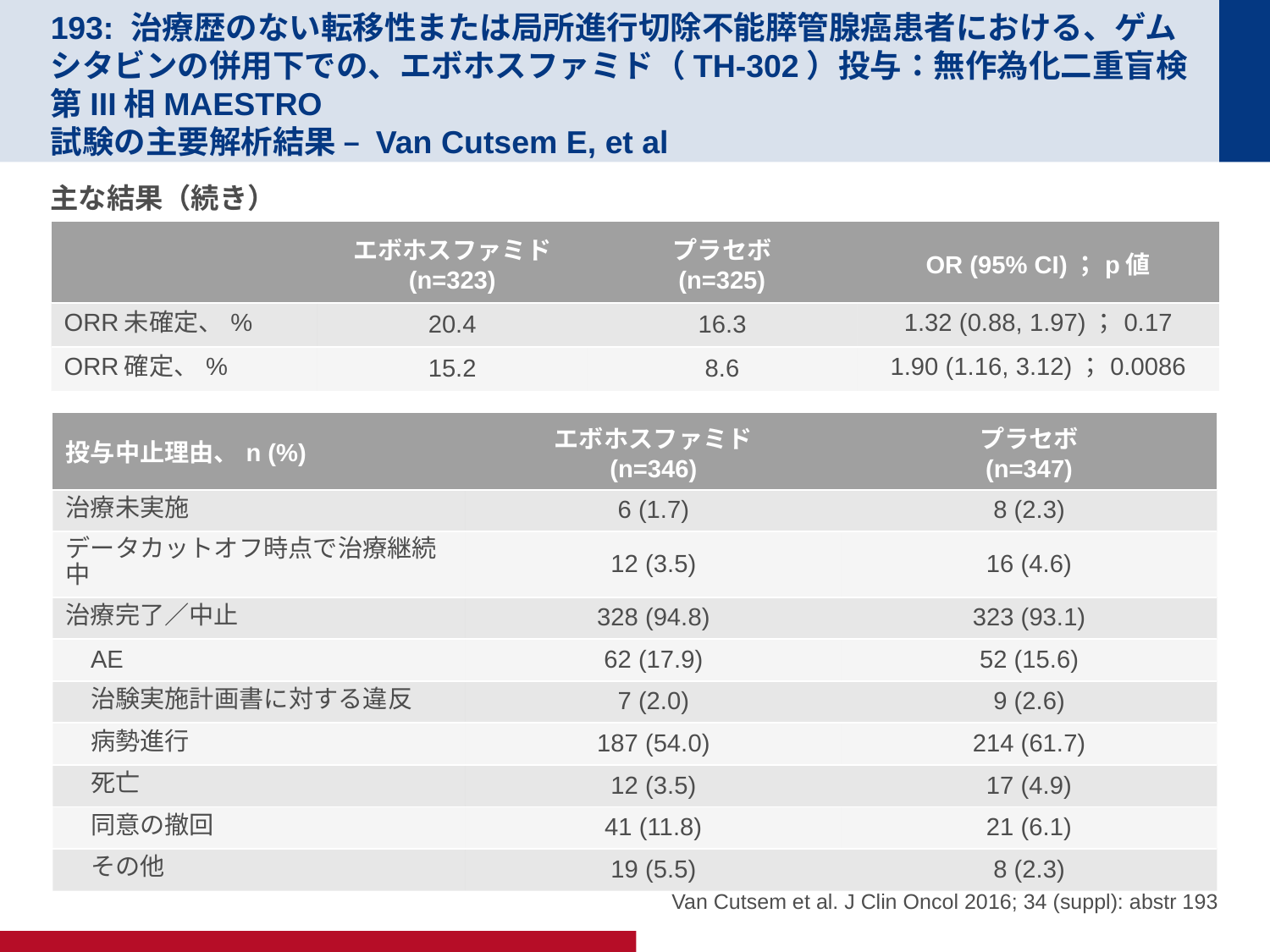

# 193: 治療歴のない転移性または局所進行切除不能膵管腺癌患者における、ゲムシタビンの併用下での、エボホスファミド（TH-302）投与：無作為化二重盲検第III相MAESTRO 試験の主要解析結果 – Van Cutsem E, et al
主な結果（続き）

|  | エボホスファミド (n=323) | プラセボ (n=325) | OR (95% CI)；p値 |
| --- | --- | --- | --- |
| ORR未確定、% | 20.4 | 16.3 | 1.32 (0.88, 1.97)；0.17 |
| ORR確定、% | 15.2 | 8.6 | 1.90 (1.16, 3.12)；0.0086 |
| 投与中止理由、n (%) | エボホスファミド (n=346) | プラセボ (n=347) |
| --- | --- | --- |
| 治療未実施 | 6 (1.7) | 8 (2.3) |
| データカットオフ時点で治療継続中 | 12 (3.5) | 16 (4.6) |
| 治療完了／中止 | 328 (94.8) | 323 (93.1) |
| AE | 62 (17.9) | 52 (15.6) |
| 治験実施計画書に対する違反 | 7 (2.0) | 9 (2.6) |
| 病勢進行 | 187 (54.0) | 214 (61.7) |
| 死亡 | 12 (3.5) | 17 (4.9) |
| 同意の撤回 | 41 (11.8) | 21 (6.1) |
| その他 | 19 (5.5) | 8 (2.3) |
Van Cutsem et al. J Clin Oncol 2016; 34 (suppl): abstr 193